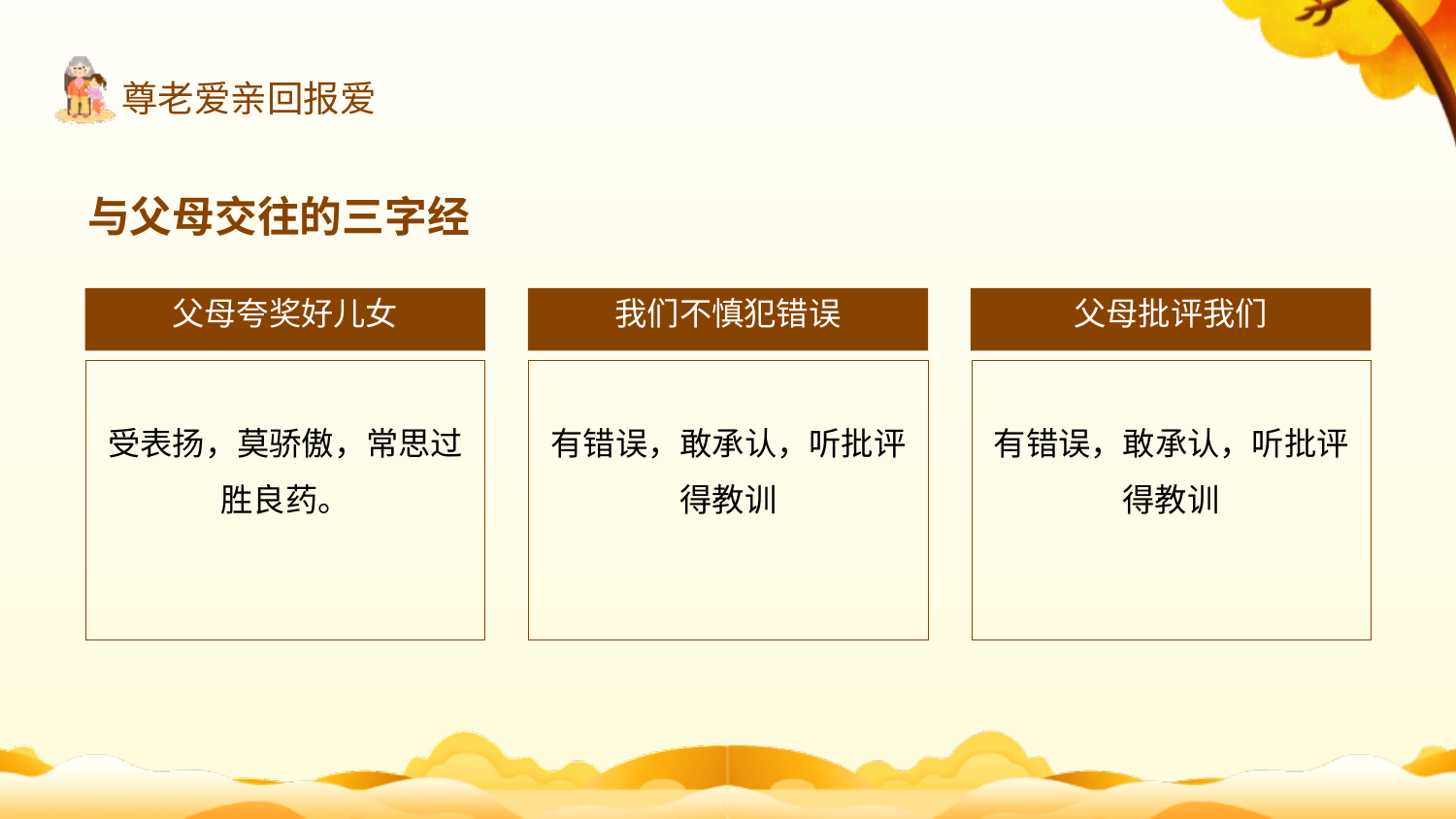

与父母交往的三字经
父母夸奖好儿女

受表扬，莫骄傲，常思过
胜良药。
我们不慎犯错误

有错误，敢承认，听批评
得教训

父母批评我们

有错误，敢承认，听批评
得教训